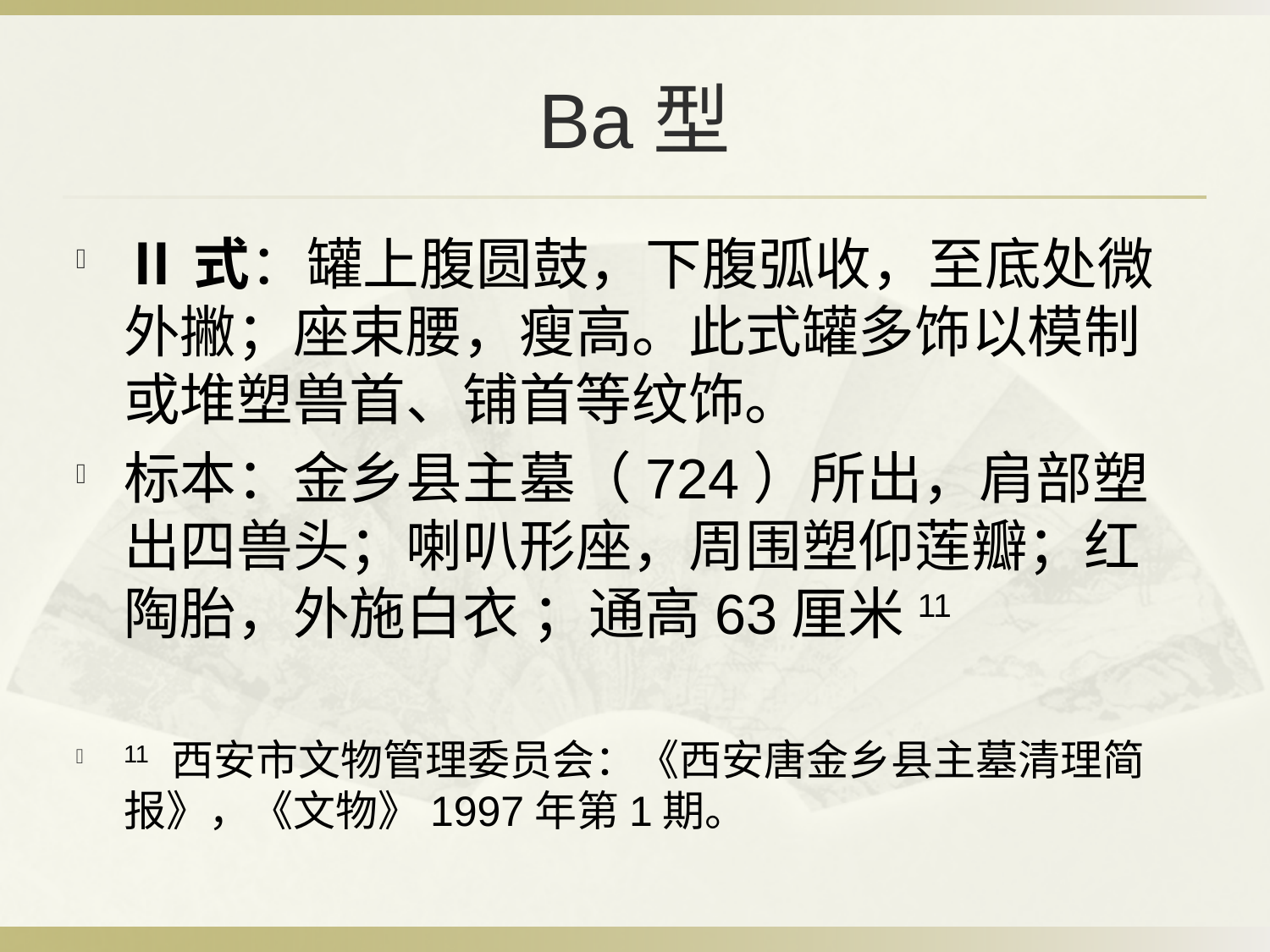

# Ba型
Ⅱ式：罐上腹圆鼓，下腹弧收，至底处微外撇；座束腰，瘦高。此式罐多饰以模制或堆塑兽首、铺首等纹饰。
标本：金乡县主墓（724）所出，肩部塑出四兽头；喇叭形座，周围塑仰莲瓣；红陶胎，外施白衣 ；通高63厘米11

11 西安市文物管理委员会：《西安唐金乡县主墓清理简报》，《文物》1997年第1期。